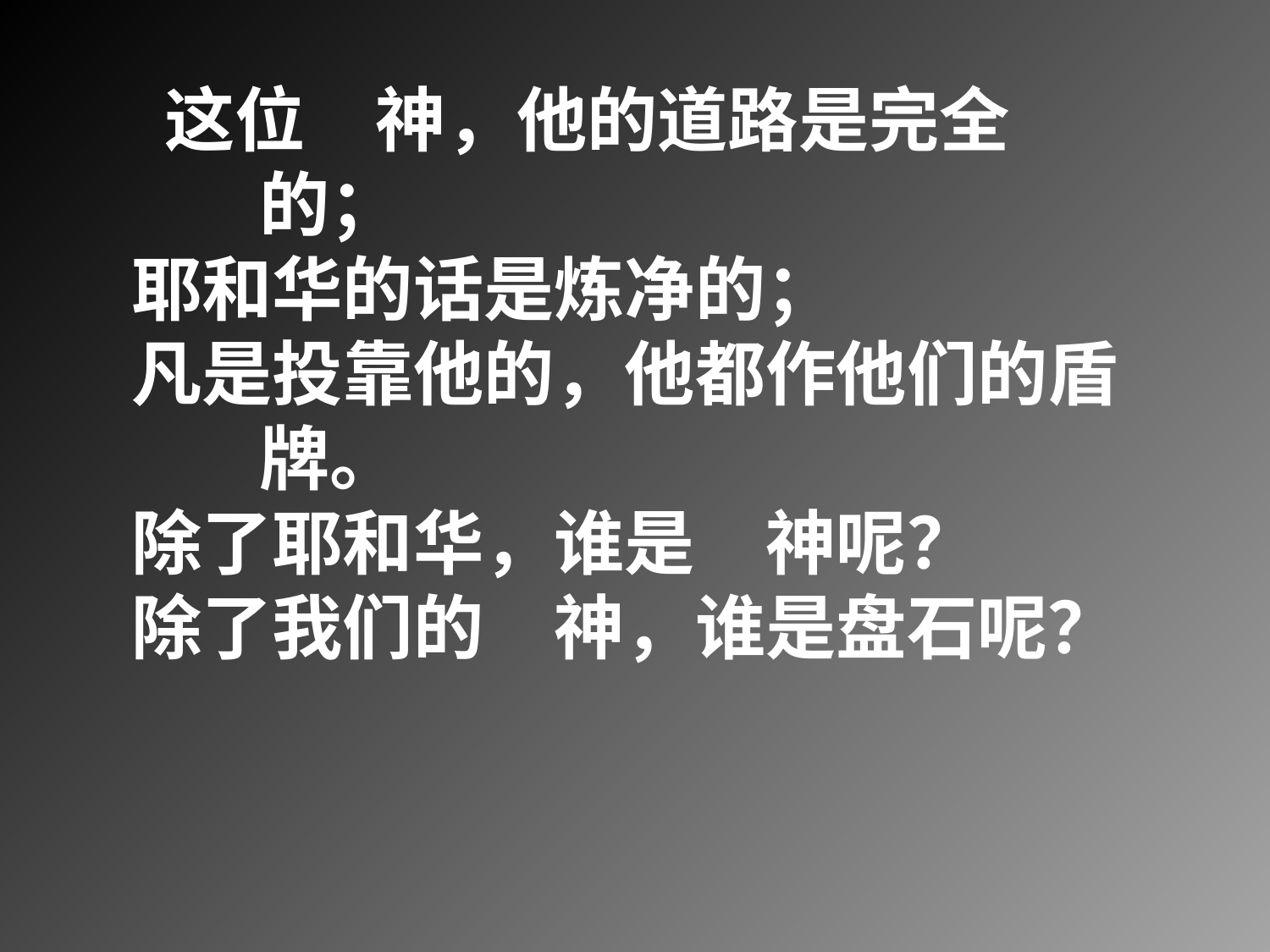

这位　神，他的道路是完全的；
耶和华的话是炼净的；
凡是投靠他的，他都作他们的盾牌。
除了耶和华，谁是　神呢？
除了我们的　神，谁是盘石呢？